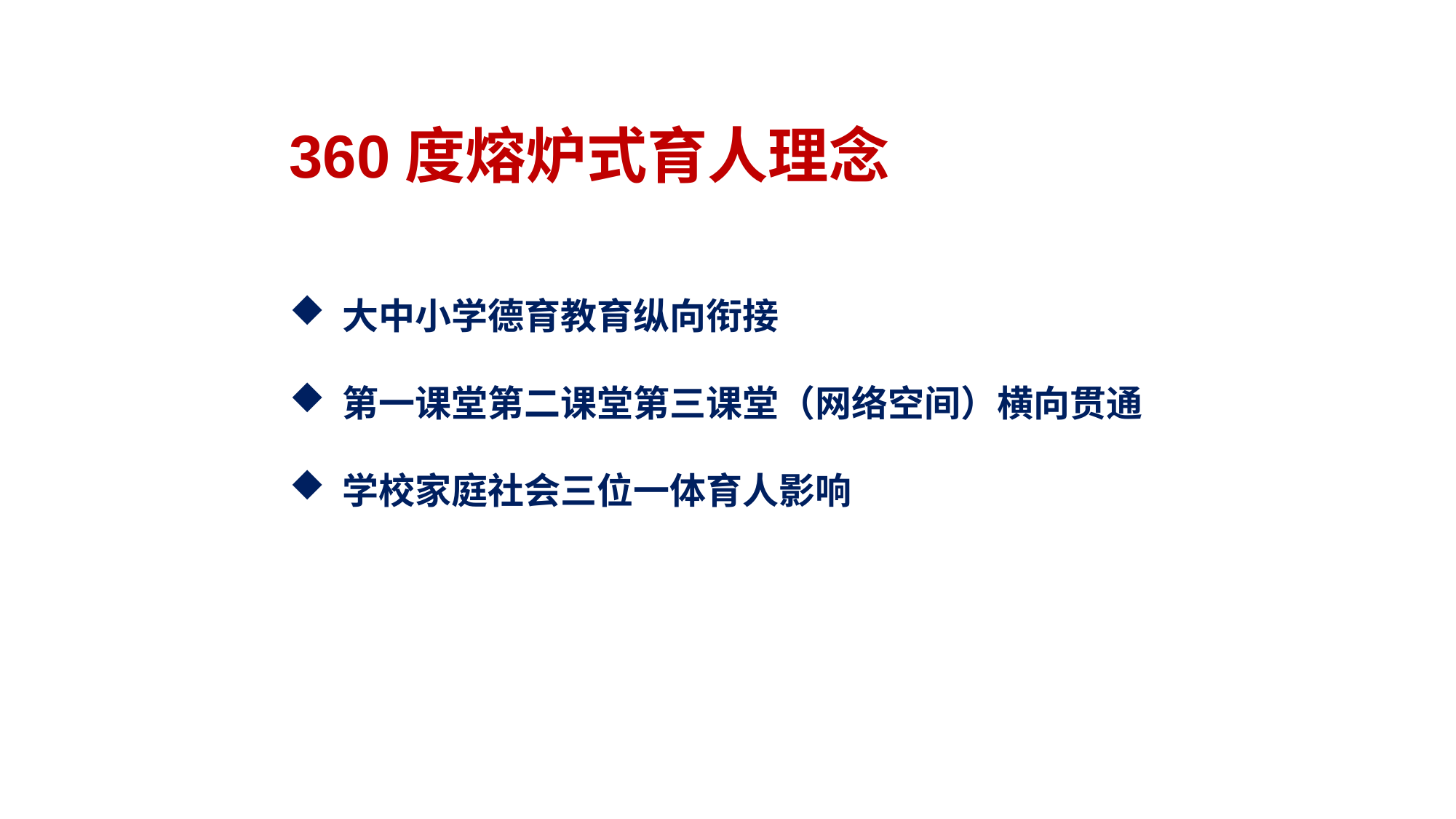

360度熔炉式育人理念
 大中小学德育教育纵向衔接
 第一课堂第二课堂第三课堂（网络空间）横向贯通
 学校家庭社会三位一体育人影响